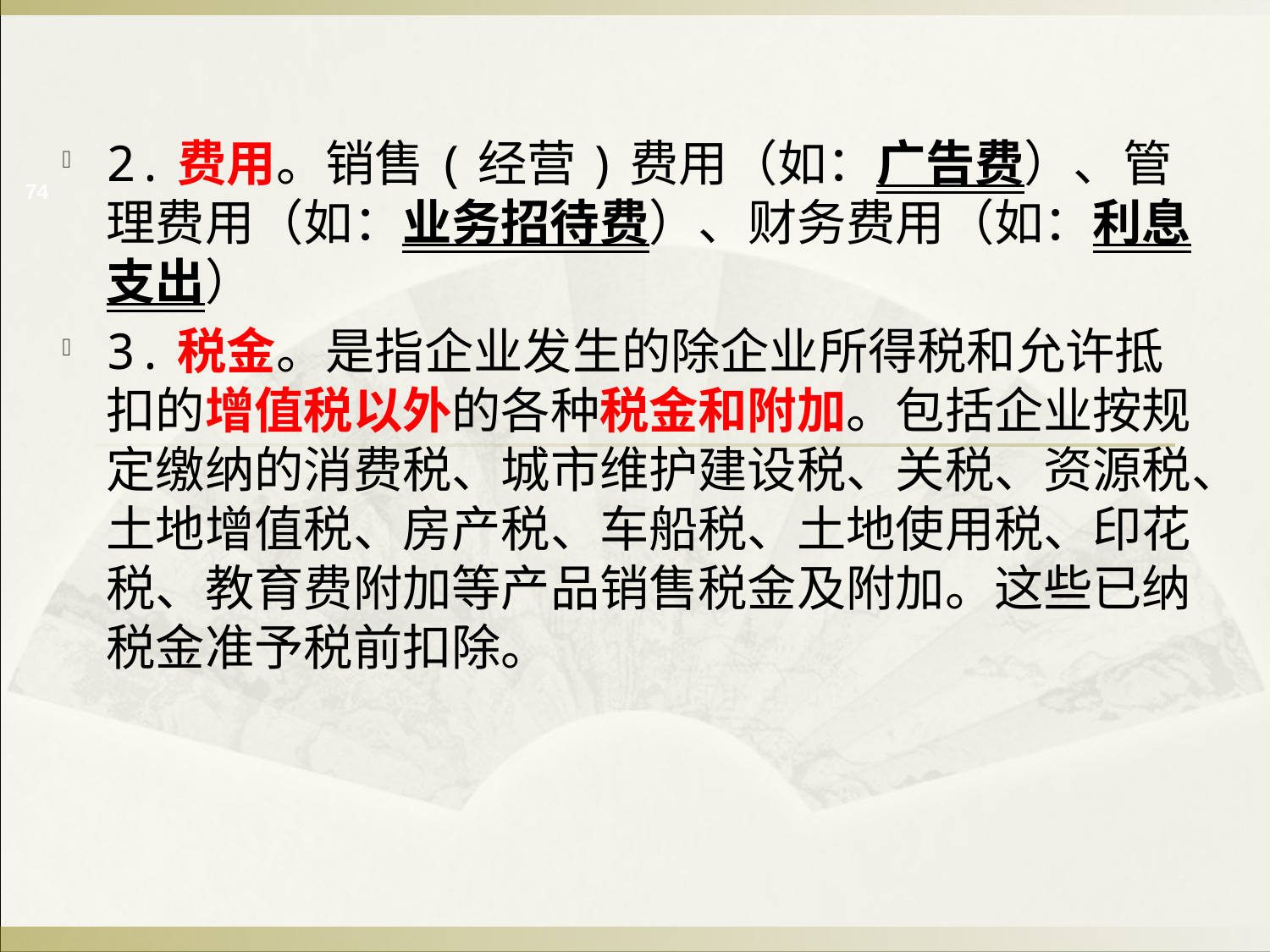

2.费用。销售(经营)费用（如：广告费）、管理费用（如：业务招待费）、财务费用（如：利息支出）
3.税金。是指企业发生的除企业所得税和允许抵扣的增值税以外的各种税金和附加。包括企业按规定缴纳的消费税、城市维护建设税、关税、资源税、土地增值税、房产税、车船税、土地使用税、印花税、教育费附加等产品销售税金及附加。这些已纳税金准予税前扣除。

74